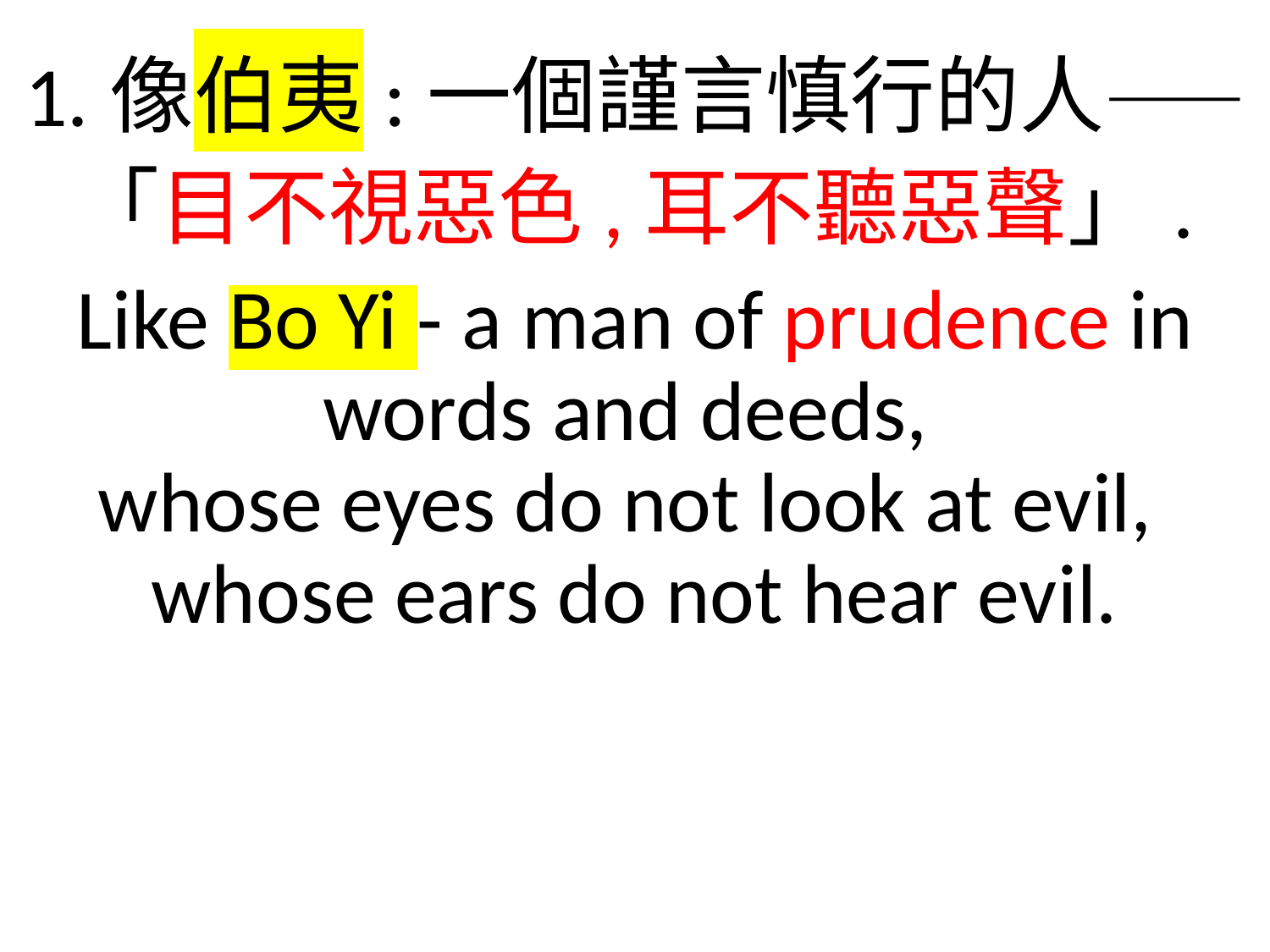

1.像伯夷:一個謹言慎行的人——「目不視惡色,耳不聽惡聲」.
Like Bo Yi - a man of prudence in words and deeds,
whose eyes do not look at evil,
whose ears do not hear evil.